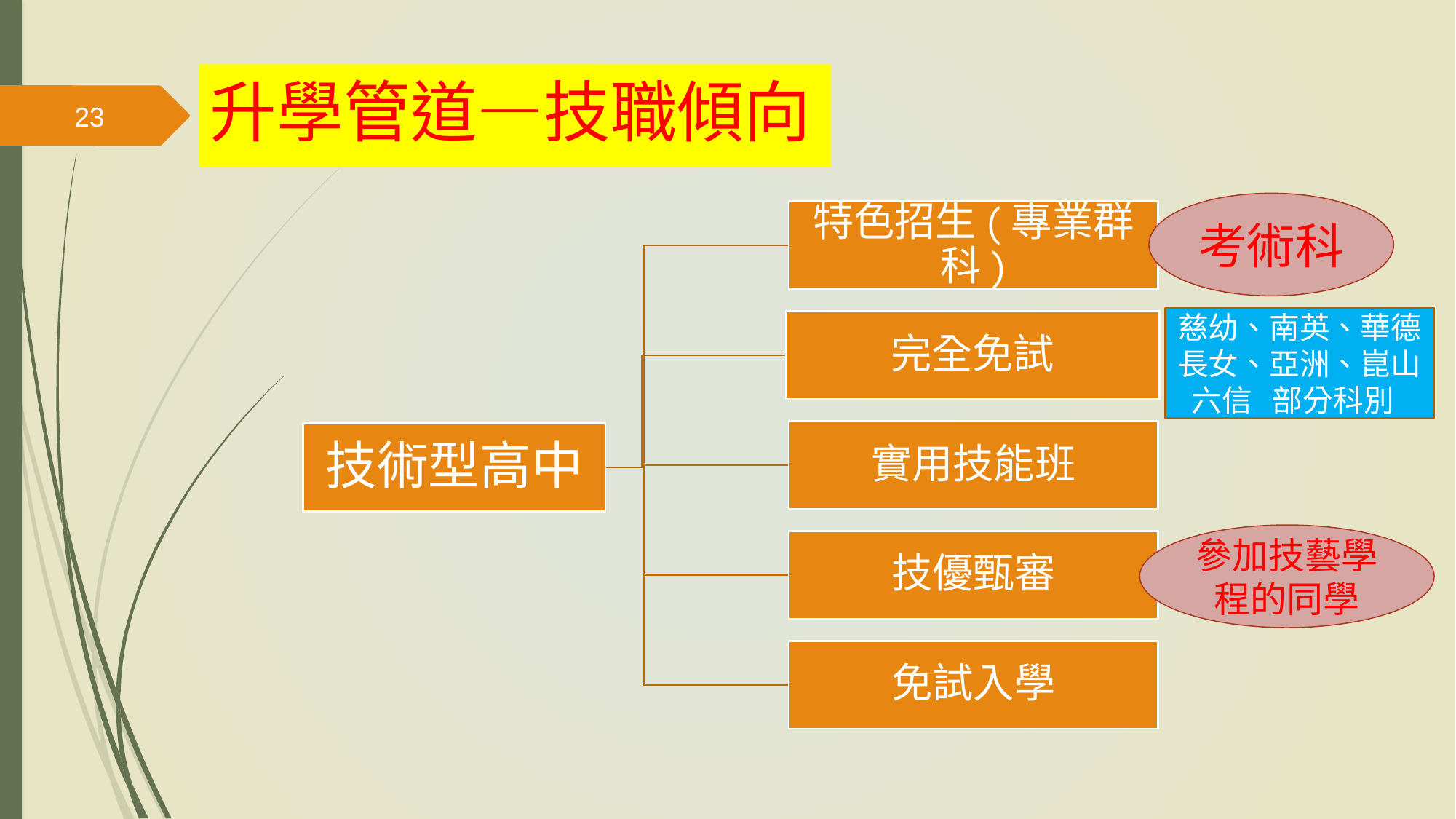

升學管道—技職傾向
23
考術科

技術型高中
特色招生(專業群科)
完全免試
實用技能班
技優甄審
免試入學
慈幼、南英、華德
長女、亞洲、崑山
六信   部分科別
參加技藝學程的同學